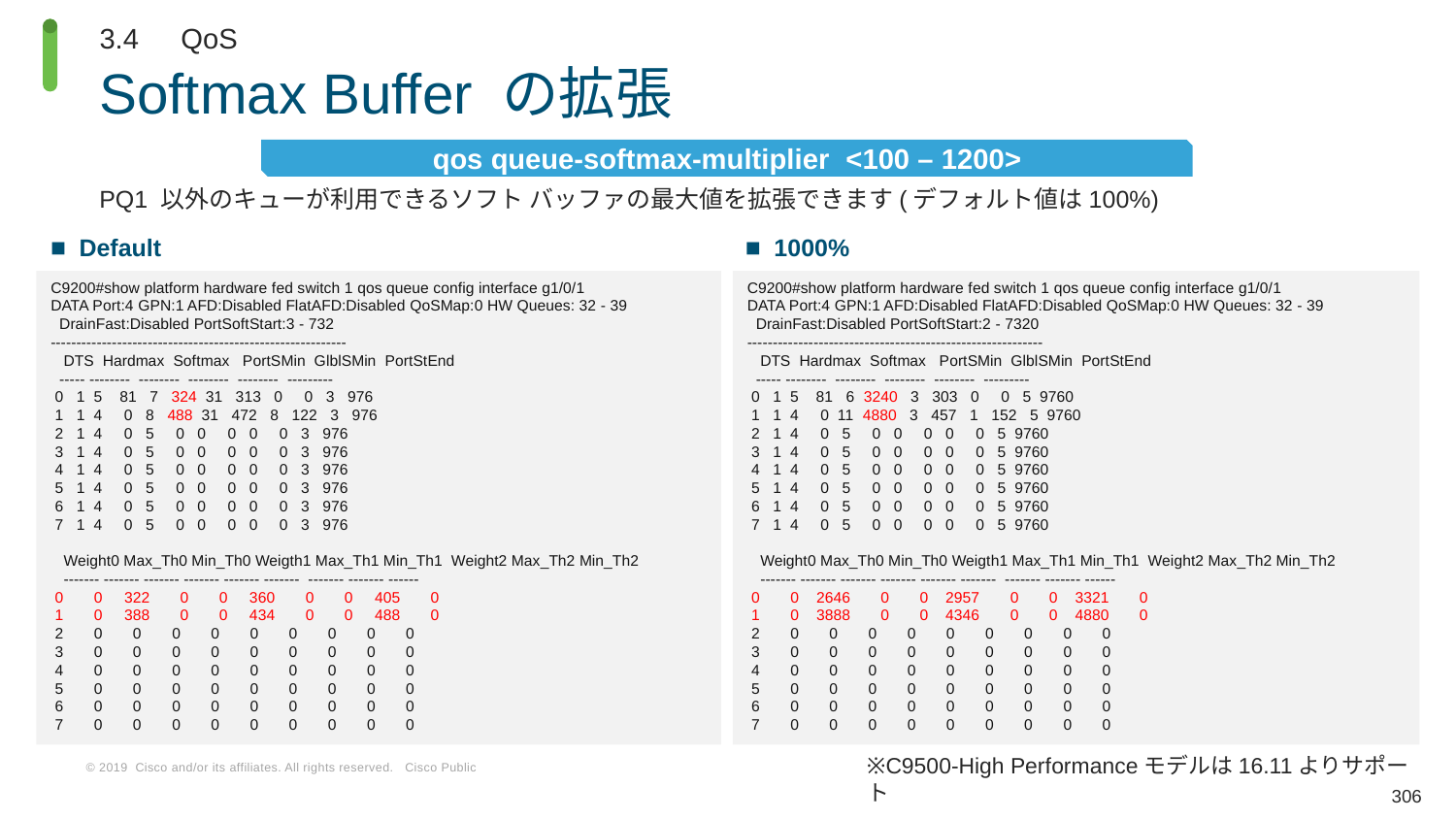

3.4　QoS
# Softmax Buffer の拡張
qos queue-softmax-multiplier  <100 – 1200>
PQ1 以外のキューが利用できるソフト バッファの最大値を拡張できます(デフォルト値は100%)
Default
1000%
C9200#show platform hardware fed switch 1 qos queue config interface g1/0/1
DATA Port:4 GPN:1 AFD:Disabled FlatAFD:Disabled QoSMap:0 HW Queues: 32 - 39
  DrainFast:Disabled PortSoftStart:3 - 732
----------------------------------------------------------
   DTS  Hardmax  Softmax   PortSMin  GlblSMin  PortStEnd
  ----- --------  --------  --------  --------  ---------
 0   1  5    81   7   324  31   313   0     0   3   976
 1   1  4     0   8   488  31   472   8   122   3   976
 2   1  4     0   5     0   0     0   0     0   3   976
 3   1  4     0   5     0   0     0   0     0   3   976
 4   1  4     0   5     0   0     0   0     0   3   976
 5   1  4     0   5     0   0     0   0     0   3   976
 6   1  4     0   5     0   0     0   0     0   3   976
 7   1  4     0   5     0   0     0   0     0   3   976

   Weight0 Max_Th0 Min_Th0 Weigth1 Max_Th1 Min_Th1  Weight2 Max_Th2 Min_Th2
   ------- ------- ------- ------- ------- -------  ------- ------- ------
 0       0     322       0       0     360       0       0     405       0
 1       0     388       0       0     434       0       0     488       0
 2       0       0       0       0       0       0       0       0       0
 3       0       0       0       0       0       0       0       0       0
 4       0       0       0       0       0       0       0       0       0
 5       0       0       0       0       0       0       0       0       0
 6       0       0       0       0       0       0       0       0       0
 7       0       0       0       0       0       0       0       0       0
C9200#show platform hardware fed switch 1 qos queue config interface g1/0/1
DATA Port:4 GPN:1 AFD:Disabled FlatAFD:Disabled QoSMap:0 HW Queues: 32 - 39
  DrainFast:Disabled PortSoftStart:2 - 7320
----------------------------------------------------------
   DTS  Hardmax  Softmax   PortSMin  GlblSMin  PortStEnd
  ----- --------  --------  --------  --------  ---------
 0   1  5    81   6  3240   3   303   0     0   5  9760
 1   1  4     0  11  4880   3   457   1   152   5  9760
 2   1  4     0   5     0   0     0   0     0   5  9760
 3   1  4     0   5     0   0     0   0     0   5  9760
 4   1  4     0   5     0   0     0   0     0   5  9760
 5   1  4     0   5     0   0     0   0     0   5  9760
 6   1  4     0   5     0   0     0   0     0   5  9760
 7   1  4     0   5     0   0     0   0     0   5  9760

   Weight0 Max_Th0 Min_Th0 Weigth1 Max_Th1 Min_Th1  Weight2 Max_Th2 Min_Th2
   ------- ------- ------- ------- ------- -------  ------- ------- ------
 0       0    2646       0       0    2957       0       0    3321       0
 1       0    3888       0       0    4346       0       0    4880       0
 2       0       0       0       0       0       0       0       0       0
 3       0       0       0       0       0       0       0       0       0
 4       0       0       0       0       0       0       0       0       0
 5       0       0       0       0       0       0       0       0       0
 6       0       0       0       0       0       0       0       0       0
 7       0       0       0       0       0       0       0       0       0
※C9500-High Performanceモデルは16.11よりサポート
306